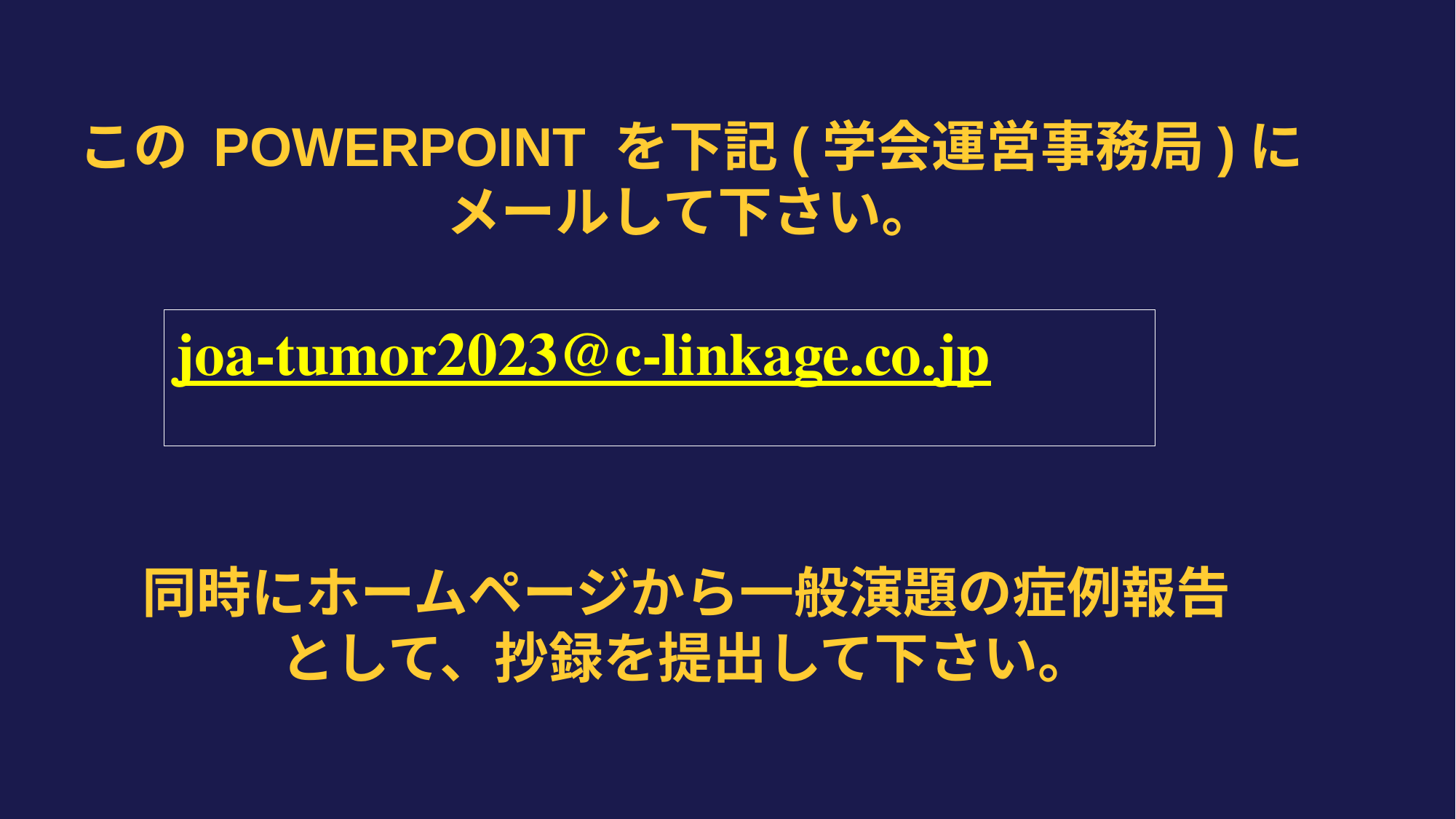

# この POWERPOINT を下記(学会運営事務局)にメールして下さい。
joa-tumor2023@c-linkage.co.jp
同時にホームページから一般演題の症例報告として、抄録を提出して下さい。